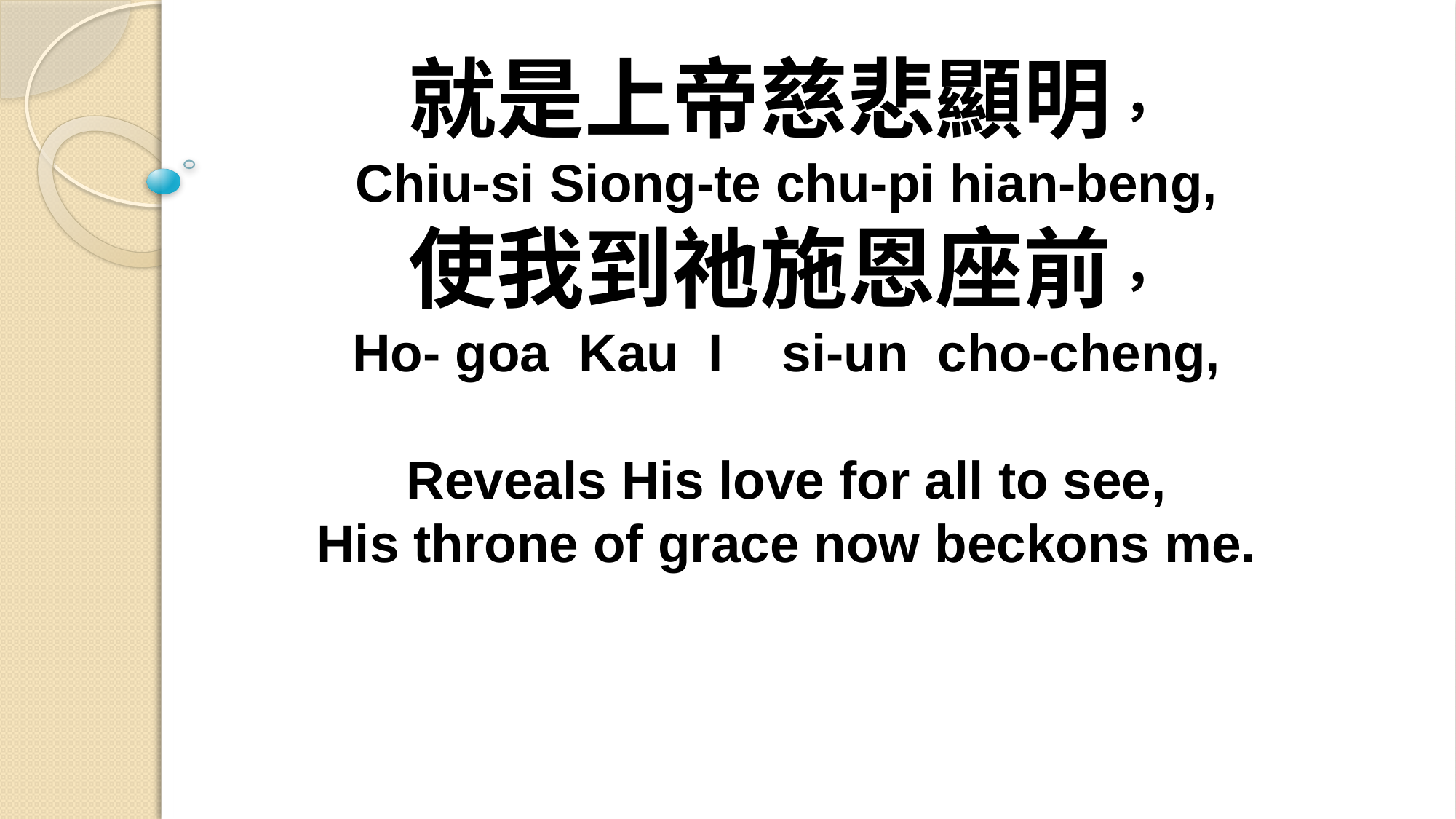

# 就是上帝慈悲顯明， Chiu-si Siong-te chu-pi hian-beng, 使我到祂施恩座前， Ho- goa  Kau  I    si-un  cho-cheng, Reveals His love for all to see, His throne of grace now beckons me.